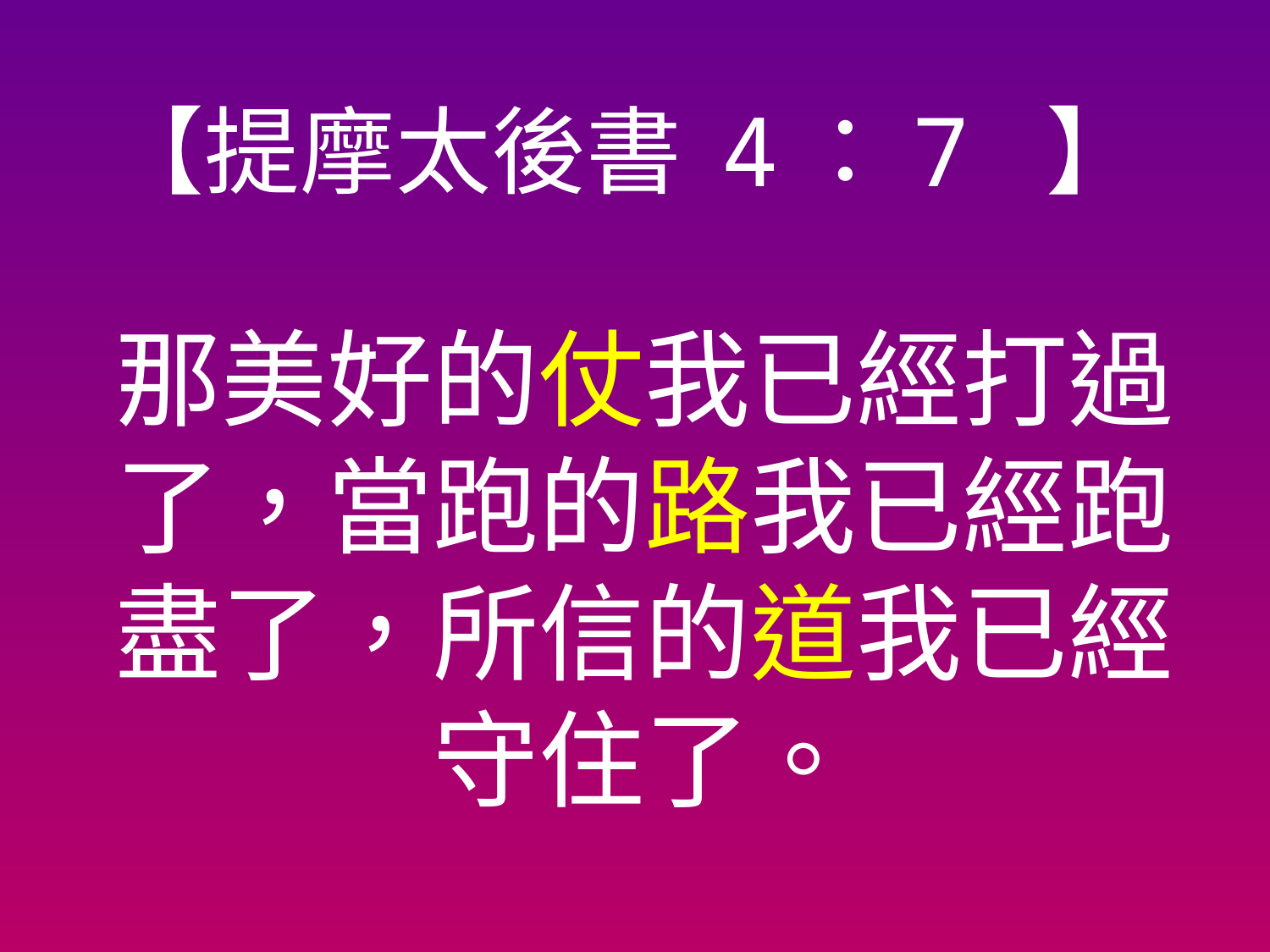

# 【提摩太後書 4：7 】
那美好的仗我已經打過了，當跑的路我已經跑盡了，所信的道我已經守住了。